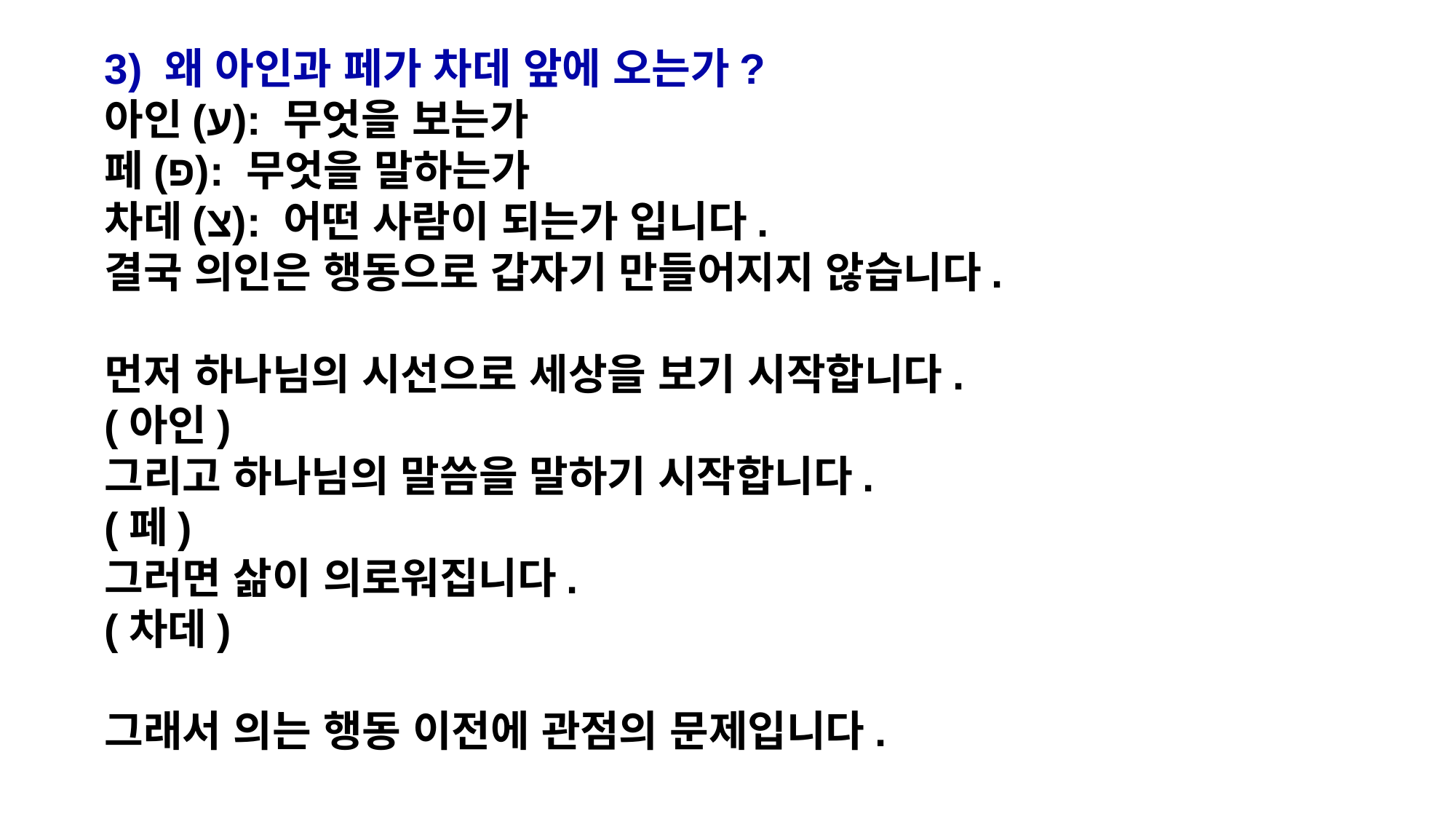

3) 왜 아인과 페가 차데 앞에 오는가?
아인(ע): 무엇을 보는가
페(פ): 무엇을 말하는가
차데(צ): 어떤 사람이 되는가 입니다.
결국 의인은 행동으로 갑자기 만들어지지 않습니다.

먼저 하나님의 시선으로 세상을 보기 시작합니다.
(아인)
그리고 하나님의 말씀을 말하기 시작합니다.
(페)
그러면 삶이 의로워집니다.
(차데)

그래서 의는 행동 이전에 관점의 문제입니다.